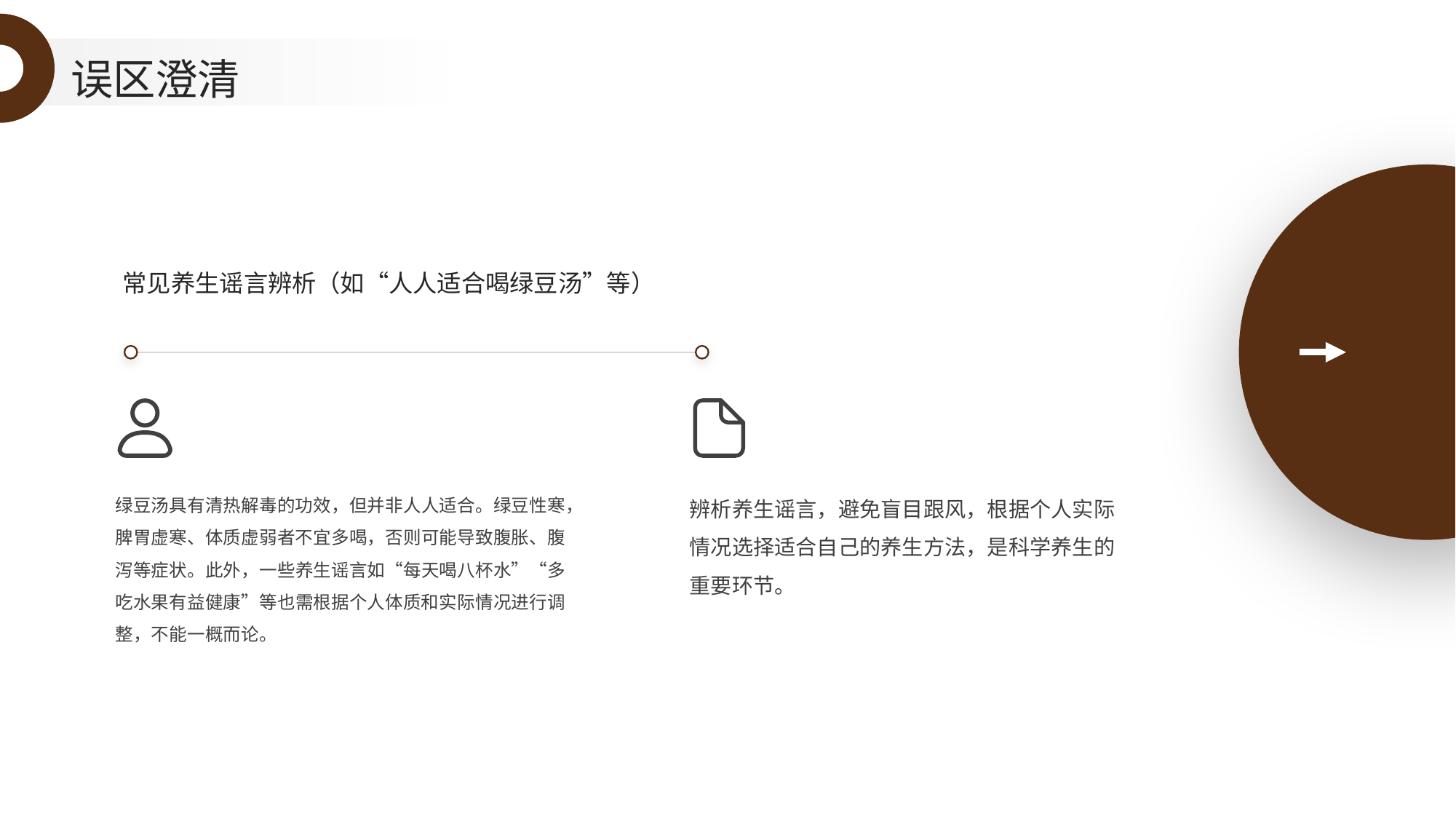

误区澄清
常见养生谣言辨析（如“人人适合喝绿豆汤”等）

辨析养生谣言，避免盲目跟风，根据个人实际情况选择适合自己的养生方法，是科学养生的重要环节。
绿豆汤具有清热解毒的功效，但并非人人适合。绿豆性寒，脾胃虚寒、体质虚弱者不宜多喝，否则可能导致腹胀、腹泻等症状。此外，一些养生谣言如“每天喝八杯水”“多吃水果有益健康”等也需根据个人体质和实际情况进行调整，不能一概而论。